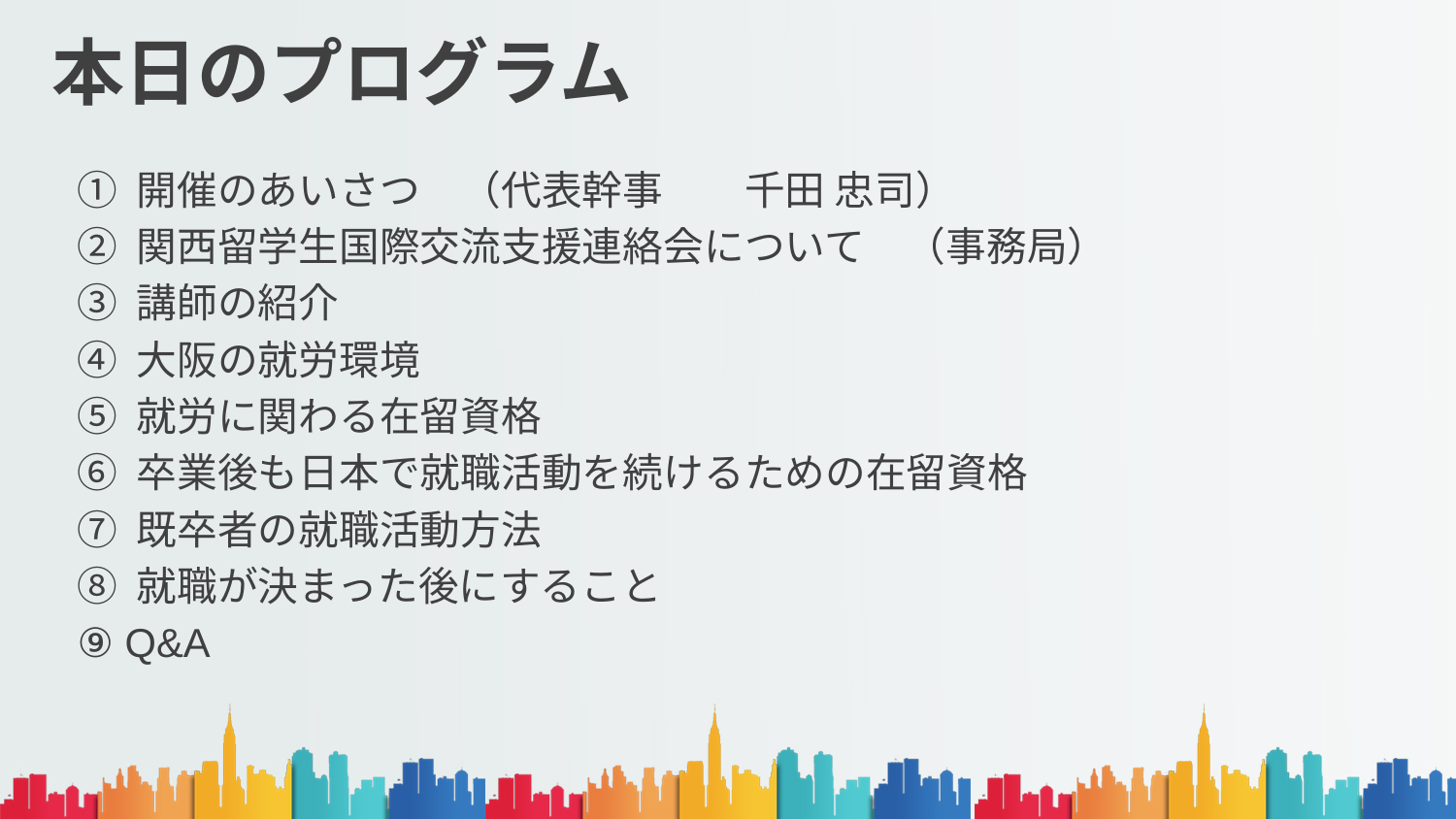

# 本日のプログラム
① 開催のあいさつ　（代表幹事　　千田 忠司）
② 関西留学生国際交流支援連絡会について　（事務局）
③ 講師の紹介
④ 大阪の就労環境
⑤ 就労に関わる在留資格
⑥ 卒業後も日本で就職活動を続けるための在留資格
⑦ 既卒者の就職活動方法
⑧ 就職が決まった後にすること
⑨ Q&A